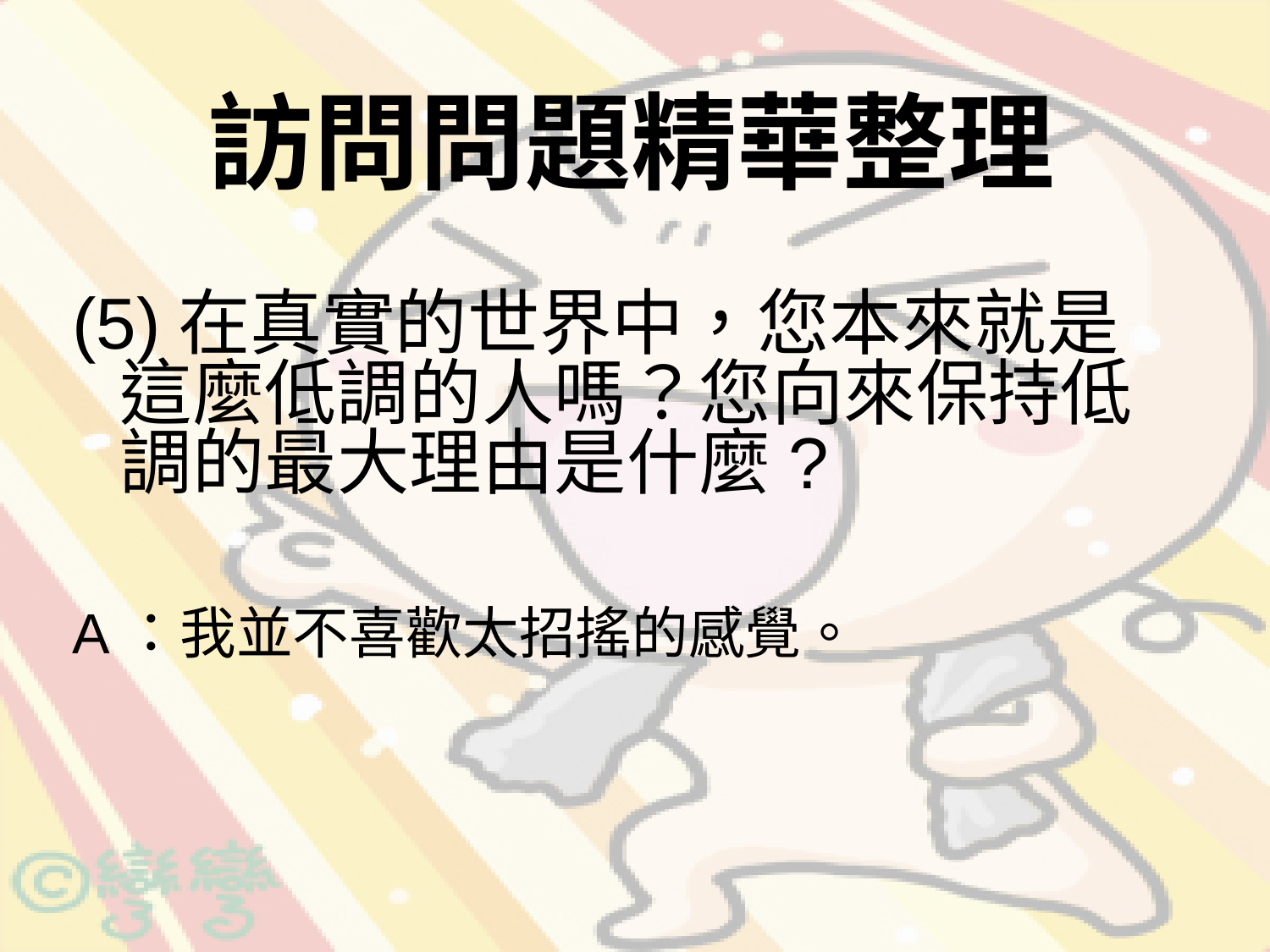

# 訪問問題精華整理
(5)在真實的世界中，您本來就是這麼低調的人嗎？您向來保持低調的最大理由是什麼?

A：我並不喜歡太招搖的感覺。